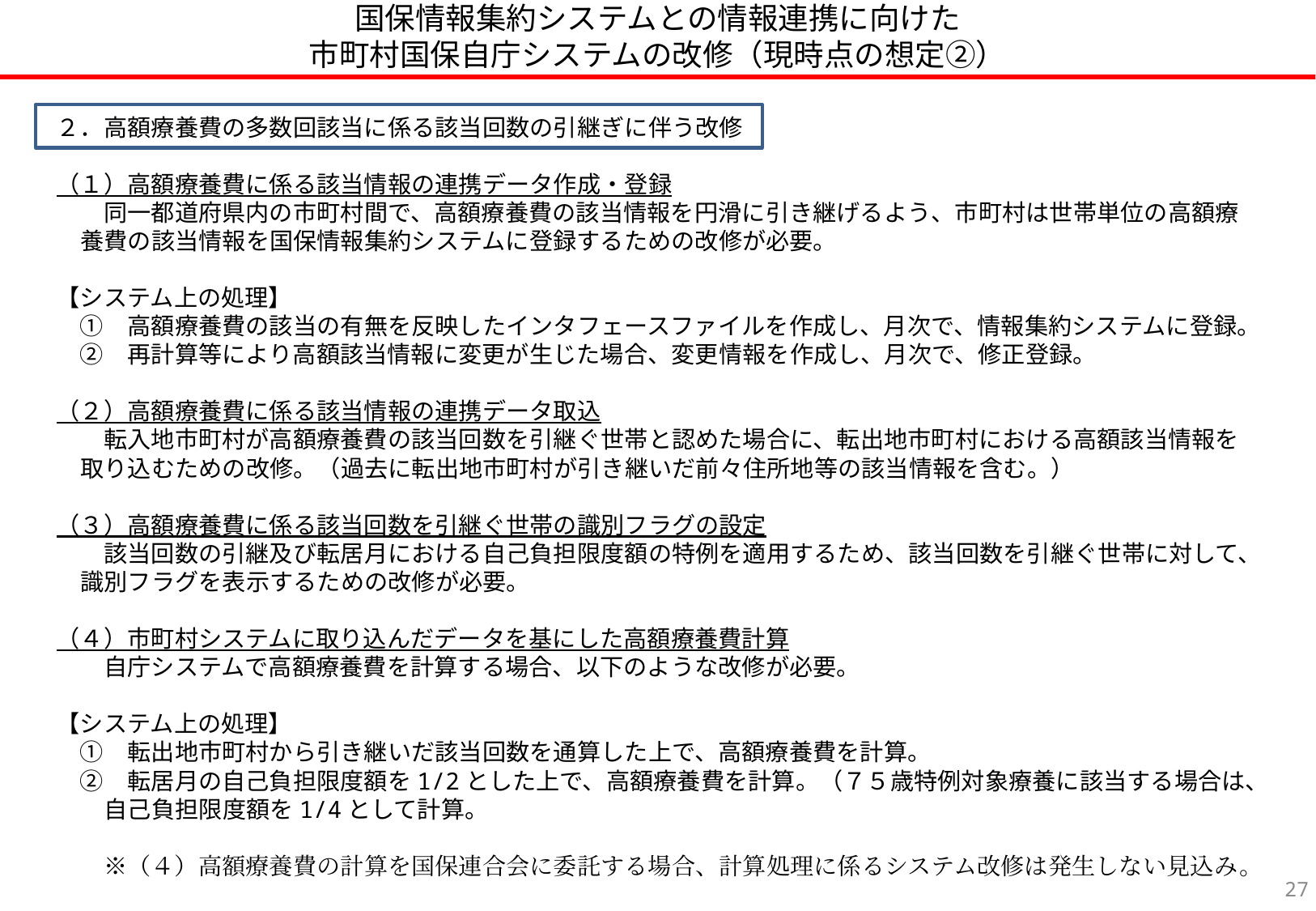

国保情報集約システムとの情報連携に向けた
市町村国保自庁システムの改修（現時点の想定②）

２．高額療養費の多数回該当に係る該当回数の引継ぎに伴う改修

（１）高額療養費に係る該当情報の連携データ作成・登録
　　同一都道府県内の市町村間で、高額療養費の該当情報を円滑に引き継げるよう、市町村は世帯単位の高額療養費の該当情報を国保情報集約システムに登録するための改修が必要。

【システム上の処理】
　①　高額療養費の該当の有無を反映したインタフェースファイルを作成し、月次で、情報集約システムに登録。
　②　再計算等により高額該当情報に変更が生じた場合、変更情報を作成し、月次で、修正登録。

（２）高額療養費に係る該当情報の連携データ取込
　　転入地市町村が高額療養費の該当回数を引継ぐ世帯と認めた場合に、転出地市町村における高額該当情報を取り込むための改修。（過去に転出地市町村が引き継いだ前々住所地等の該当情報を含む。）

（３）高額療養費に係る該当回数を引継ぐ世帯の識別フラグの設定
　　該当回数の引継及び転居月における自己負担限度額の特例を適用するため、該当回数を引継ぐ世帯に対して、識別フラグを表示するための改修が必要。

（４）市町村システムに取り込んだデータを基にした高額療養費計算
　　自庁システムで高額療養費を計算する場合、以下のような改修が必要。

【システム上の処理】
　①　転出地市町村から引き継いだ該当回数を通算した上で、高額療養費を計算。
　②　転居月の自己負担限度額を1/2とした上で、高額療養費を計算。（７５歳特例対象療養に該当する場合は、自己負担限度額を1/4として計算。

　　※（４）高額療養費の計算を国保連合会に委託する場合、計算処理に係るシステム改修は発生しない見込み。
27